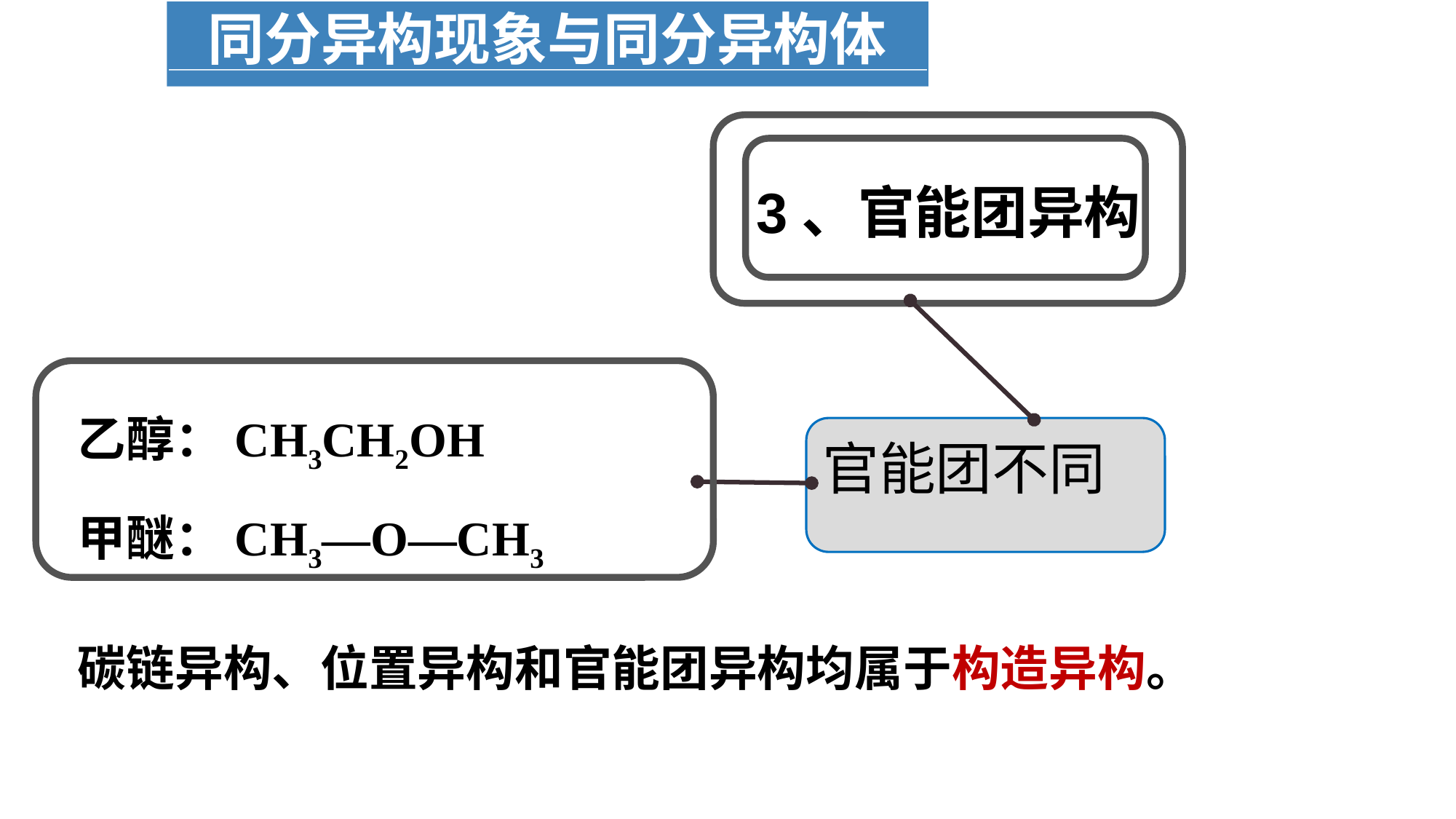

同分异构现象与同分异构体

3、官能团异构

乙醇：CH3CH2OH
甲醚：CH3—O—CH3

官能团不同
碳链异构、位置异构和官能团异构均属于构造异构。